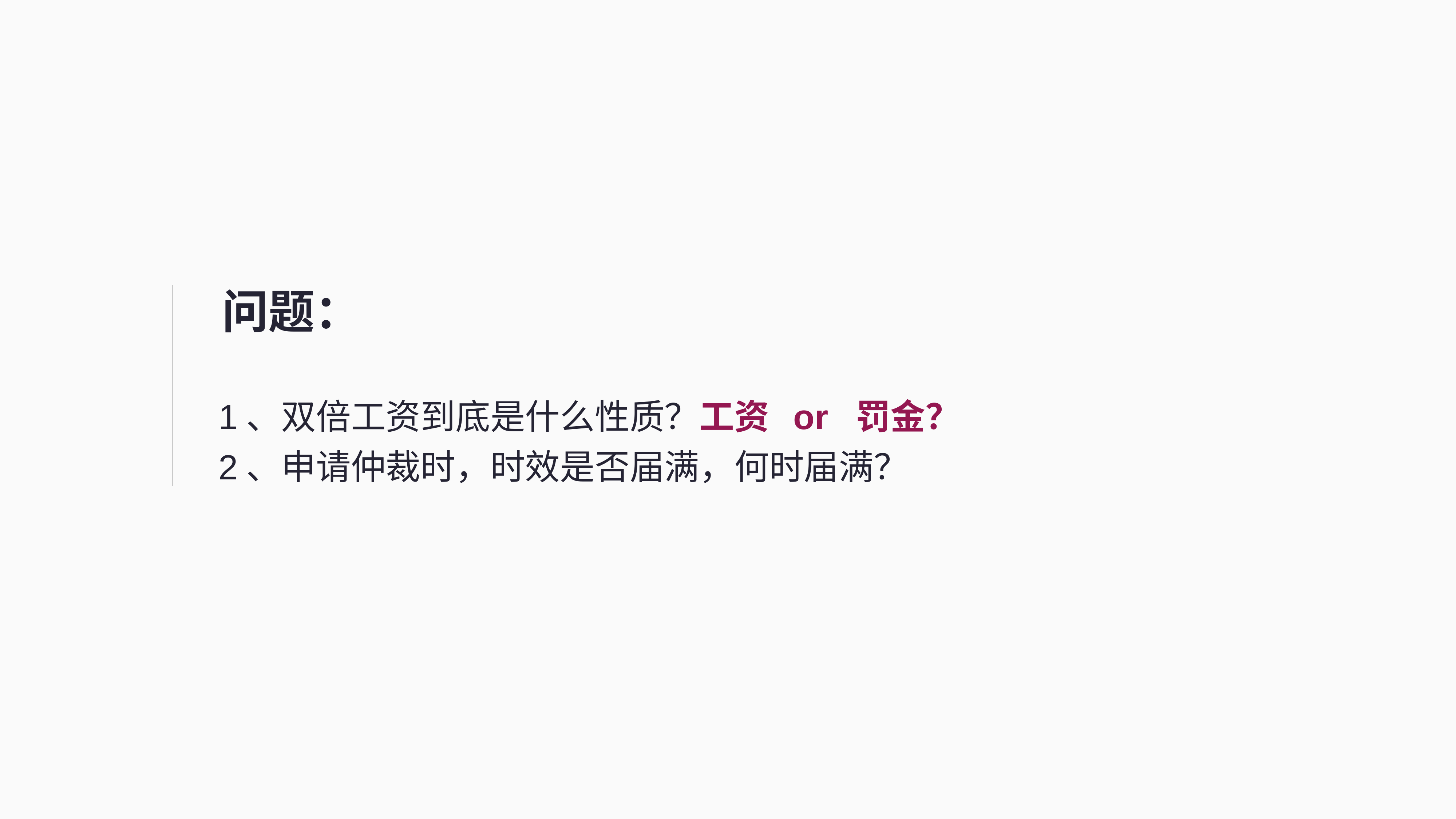

问题：

1、双倍工资到底是什么性质？工资  or  罚金？
2、申请仲裁时，时效是否届满，何时届满？